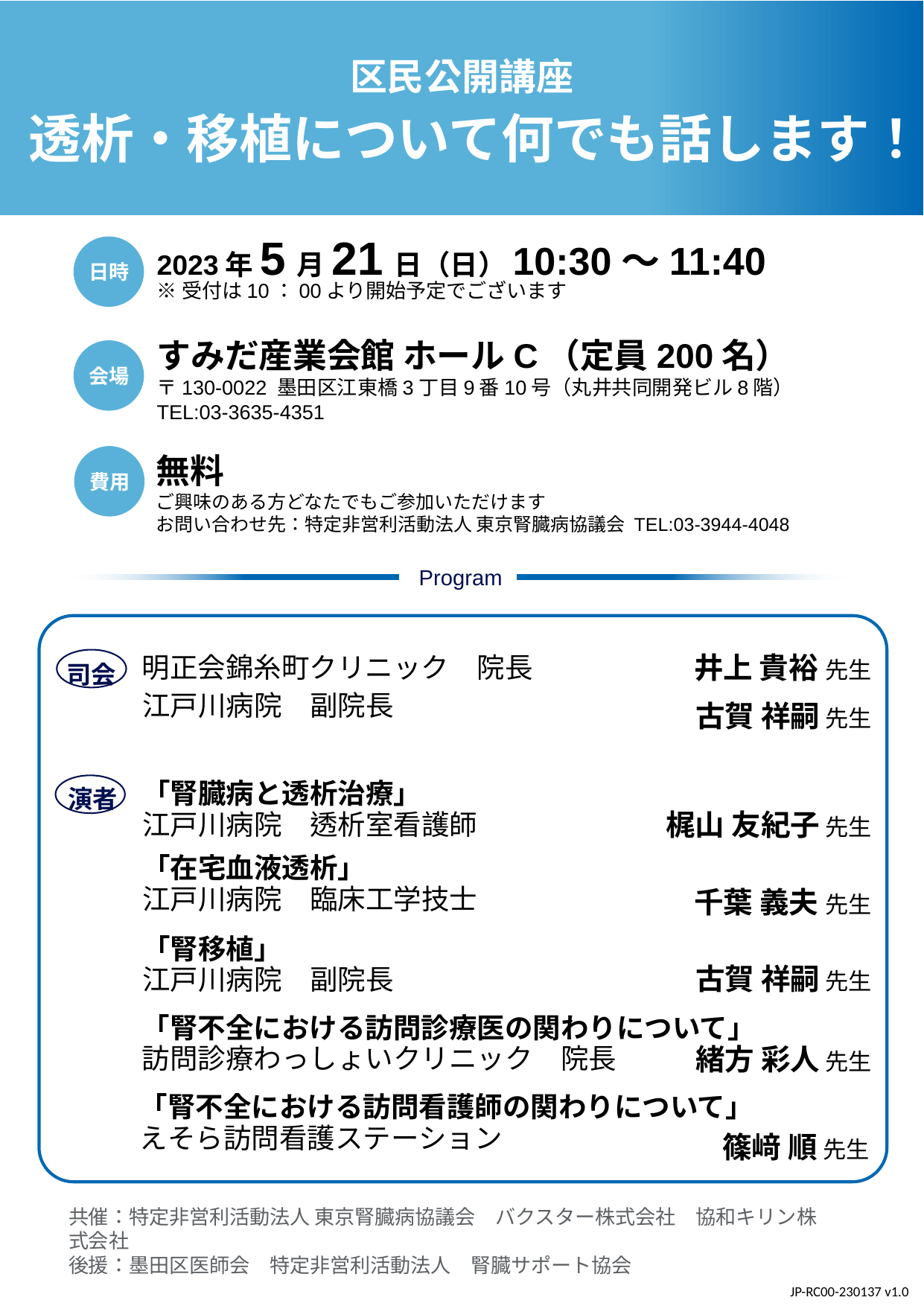

区民公開講座
透析・移植について何でも話します！

日時
2023年5月21日（日）10:30～11:40
※受付は10：00より開始予定でございます
すみだ産業会館 ホールC（定員200名）
〒130‐0022 墨田区江東橋3丁目9番10号（丸井共同開発ビル8階）
TEL:03-3635-4351

会場

費用
無料
ご興味のある方どなたでもご参加いただけます
お問い合わせ先：特定非営利活動法人 東京腎臓病協議会 TEL:03-3944-4048
Program

井上 貴裕 先生
明正会錦糸町クリニック　院長

司会
江戸川病院　副院長
古賀 祥嗣 先生

演者
「腎臓病と透析治療」

江戸川病院　透析室看護師
梶山 友紀子 先生

「在宅血液透析」

江戸川病院　臨床工学技士
千葉 義夫 先生
「腎移植」

江戸川病院　副院長
古賀 祥嗣 先生
「腎不全における訪問診療医の関わりについて」

訪問診療わっしょいクリニック　院長
緒方 彩人 先生
「腎不全における訪問看護師の関わりについて」

えそら訪問看護ステーション
篠﨑 順 先生
共催：特定非営利活動法人 東京腎臓病協議会　バクスター株式会社　協和キリン株式会社
後援：墨田区医師会　特定非営利活動法人　腎臓サポート協会
JP-RC00-230137 v1.0